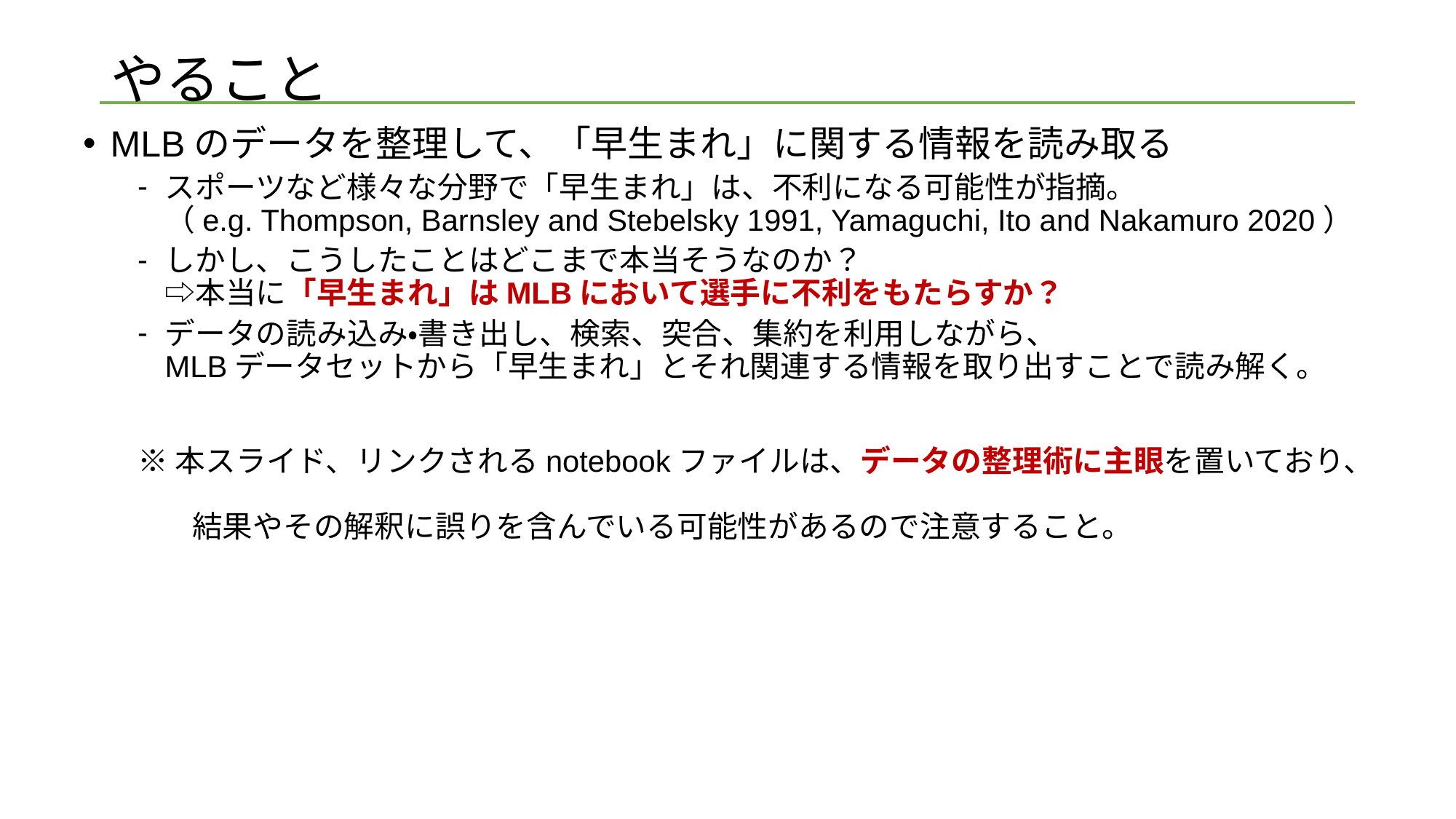

# やること
MLBのデータを整理して、「早生まれ」に関する情報を読み取る
スポーツなど様々な分野で「早生まれ」は、不利になる可能性が指摘。
（e.g. Thompson, Barnsley and Stebelsky 1991, Yamaguchi, Ito and Nakamuro 2020）
しかし、こうしたことはどこまで本当そうなのか？
⇨本当に「早生まれ」はMLBにおいて選手に不利をもたらすか？
データの読み込み・書き出し、検索、突合、集約を利用しながら、
MLBデータセットから「早生まれ」とそれ関連する情報を取り出すことで読み解く。

※本スライド、リンクされるnotebookファイルは、データの整理術に主眼を置いており、
結果やその解釈に誤りを含んでいる可能性があるので注意すること。